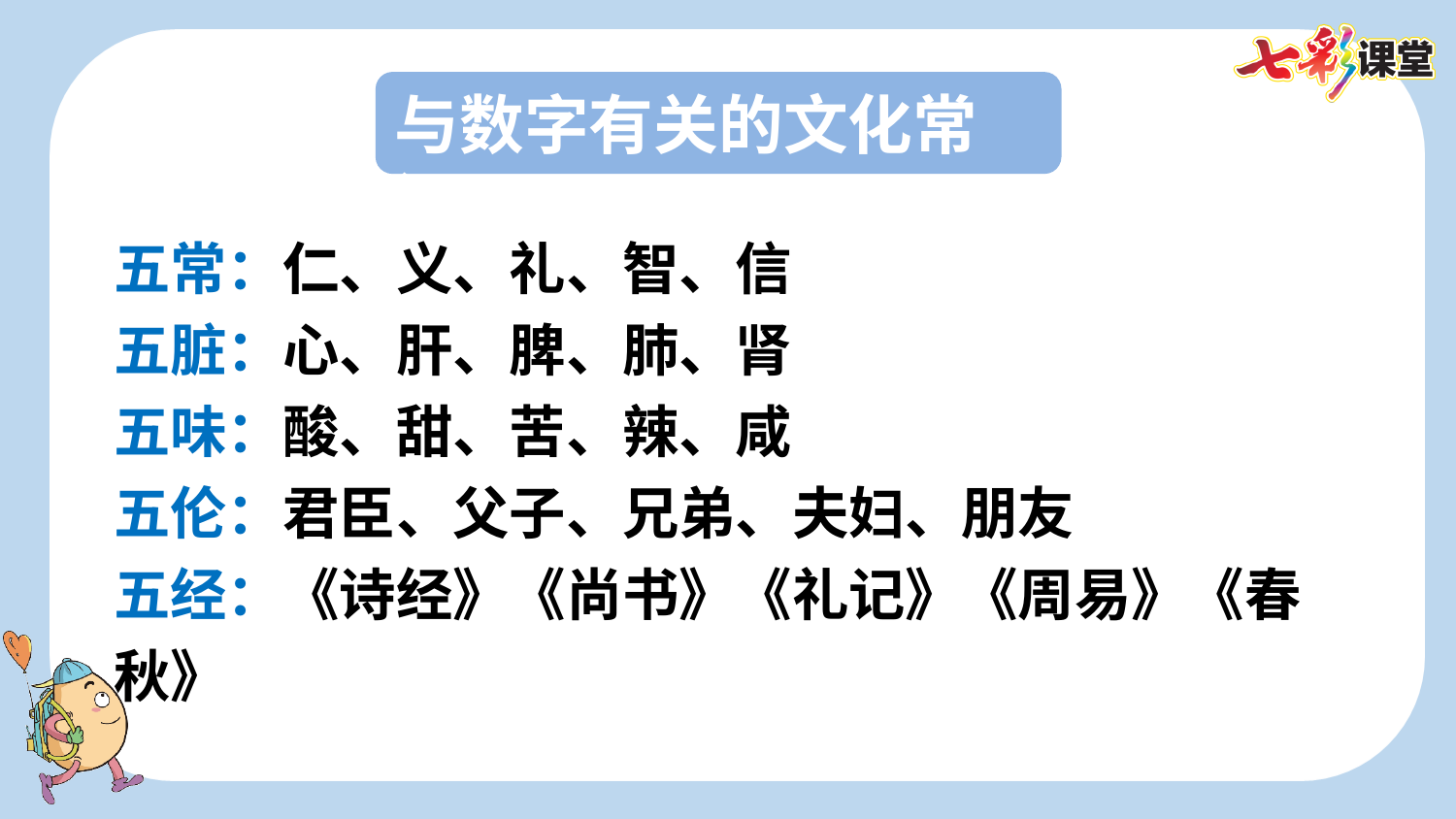

与数字有关的文化常识
五常：仁、义、礼、智、信
五脏：心、肝、脾、肺、肾
五味：酸、甜、苦、辣、咸
五伦：君臣、父子、兄弟、夫妇、朋友
五经：《诗经》《尚书》《礼记》《周易》《春秋》